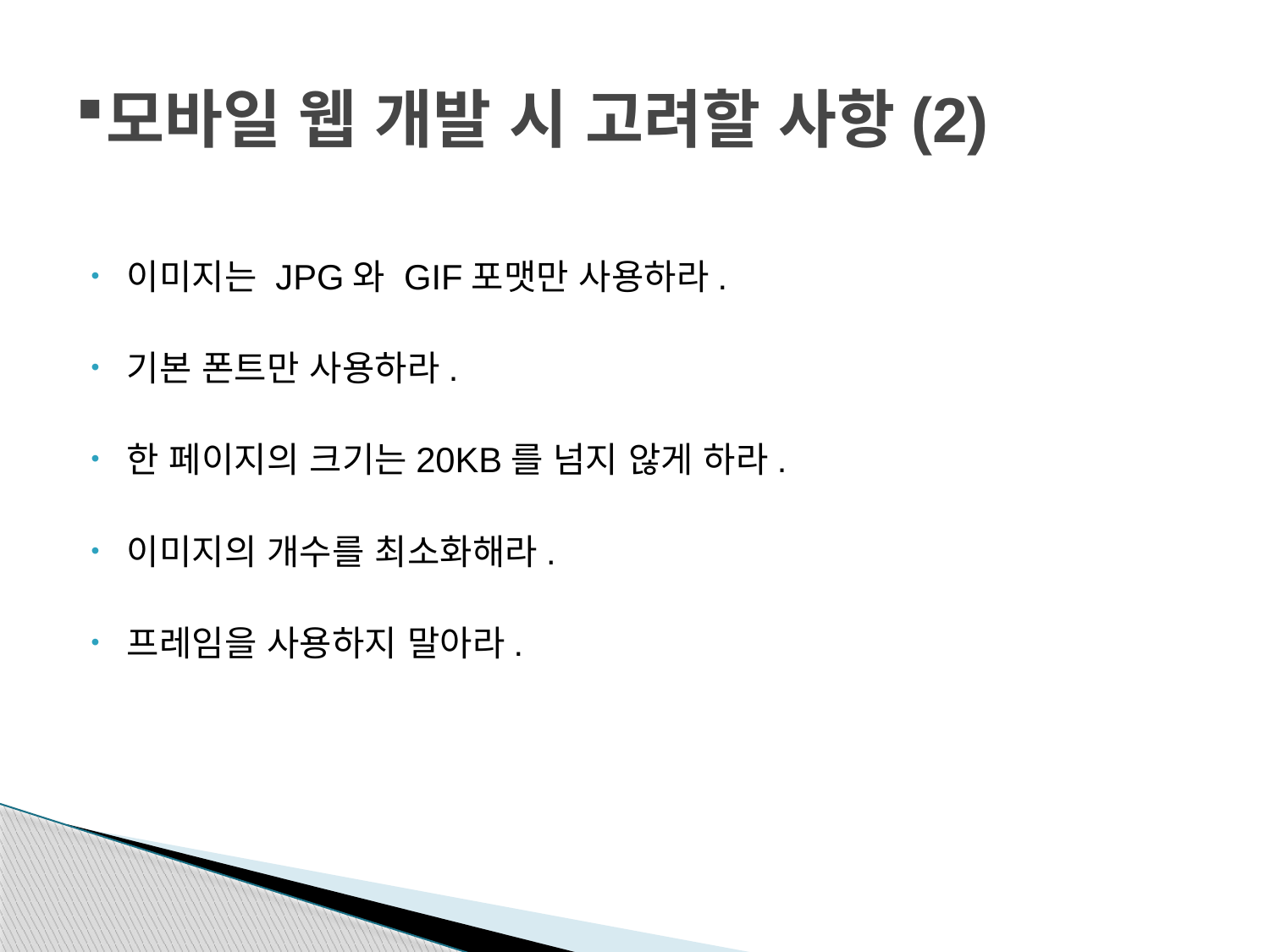

# 모바일 웹 개발 시 고려할 사항(2)
이미지는 JPG와 GIF포맷만 사용하라.
기본 폰트만 사용하라.
한 페이지의 크기는20KB를 넘지 않게 하라.
이미지의 개수를 최소화해라.
프레임을 사용하지 말아라.